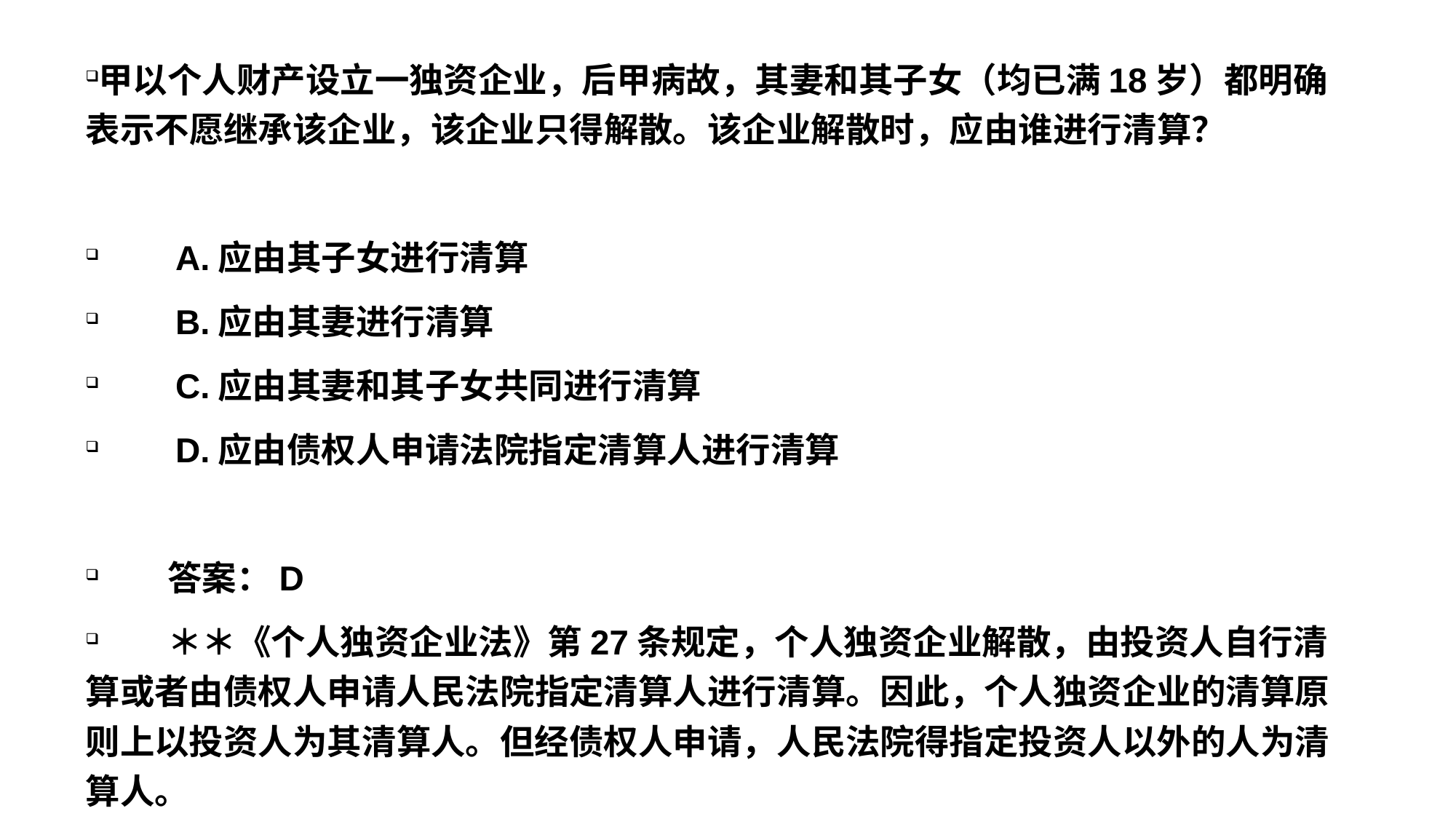

# 案例：
甲以个人财产设立一独资企业，后甲病故，其妻和其子女（均已满18岁）都明确表示不愿继承该企业，该企业只得解散。该企业解散时，应由谁进行清算？

　　A.应由其子女进行清算
　　B.应由其妻进行清算
　　C.应由其妻和其子女共同进行清算
　　D.应由债权人申请法院指定清算人进行清算

　　答案：D
　　＊＊《个人独资企业法》第27条规定，个人独资企业解散，由投资人自行清算或者由债权人申请人民法院指定清算人进行清算。因此，个人独资企业的清算原则上以投资人为其清算人。但经债权人申请，人民法院得指定投资人以外的人为清算人。

33